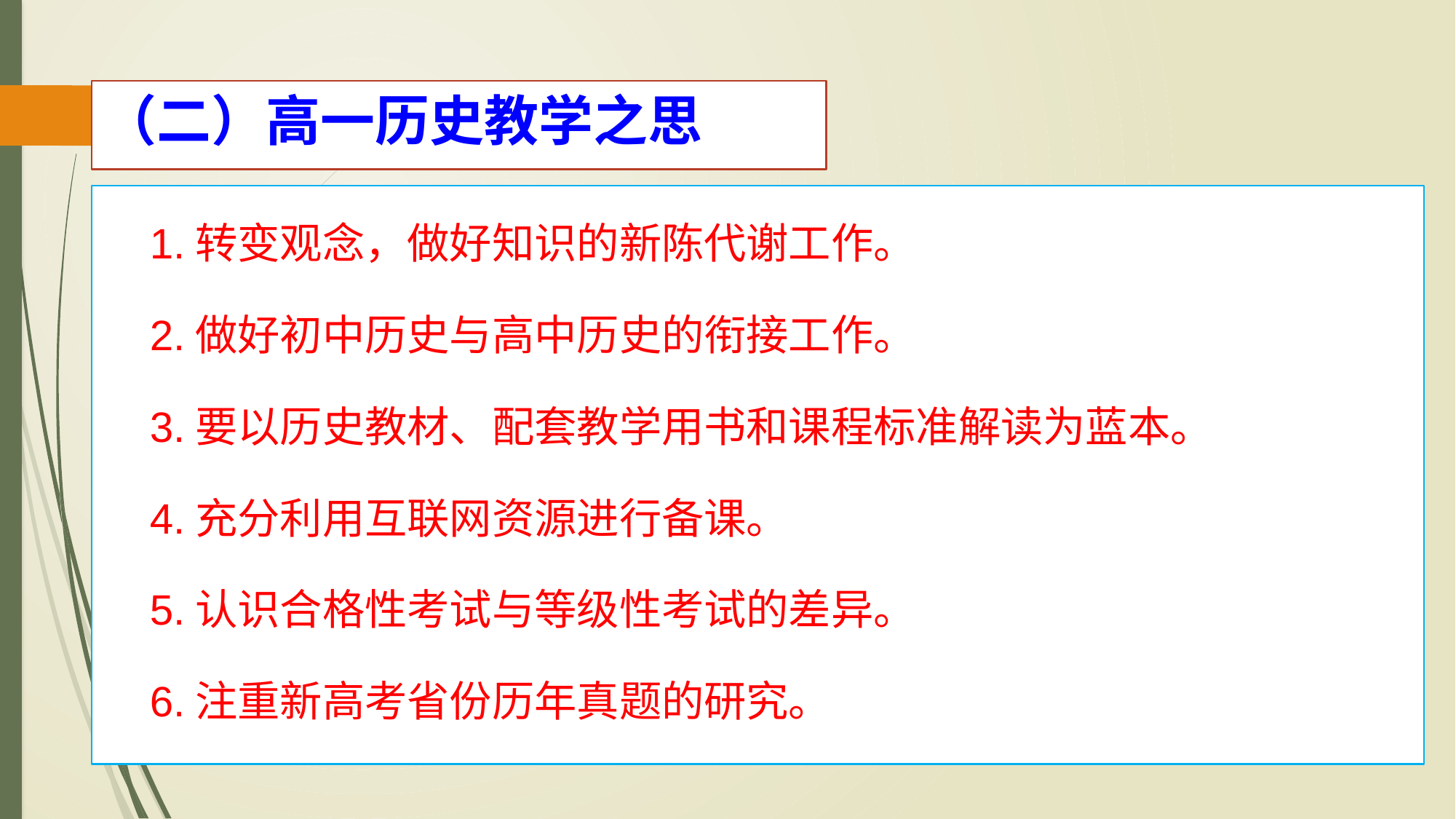

# （二）高一历史教学之思
    1.转变观念，做好知识的新陈代谢工作。
    2.做好初中历史与高中历史的衔接工作。
    3.要以历史教材、配套教学用书和课程标准解读为蓝本。
    4.充分利用互联网资源进行备课。
    5.认识合格性考试与等级性考试的差异。
    6.注重新高考省份历年真题的研究。